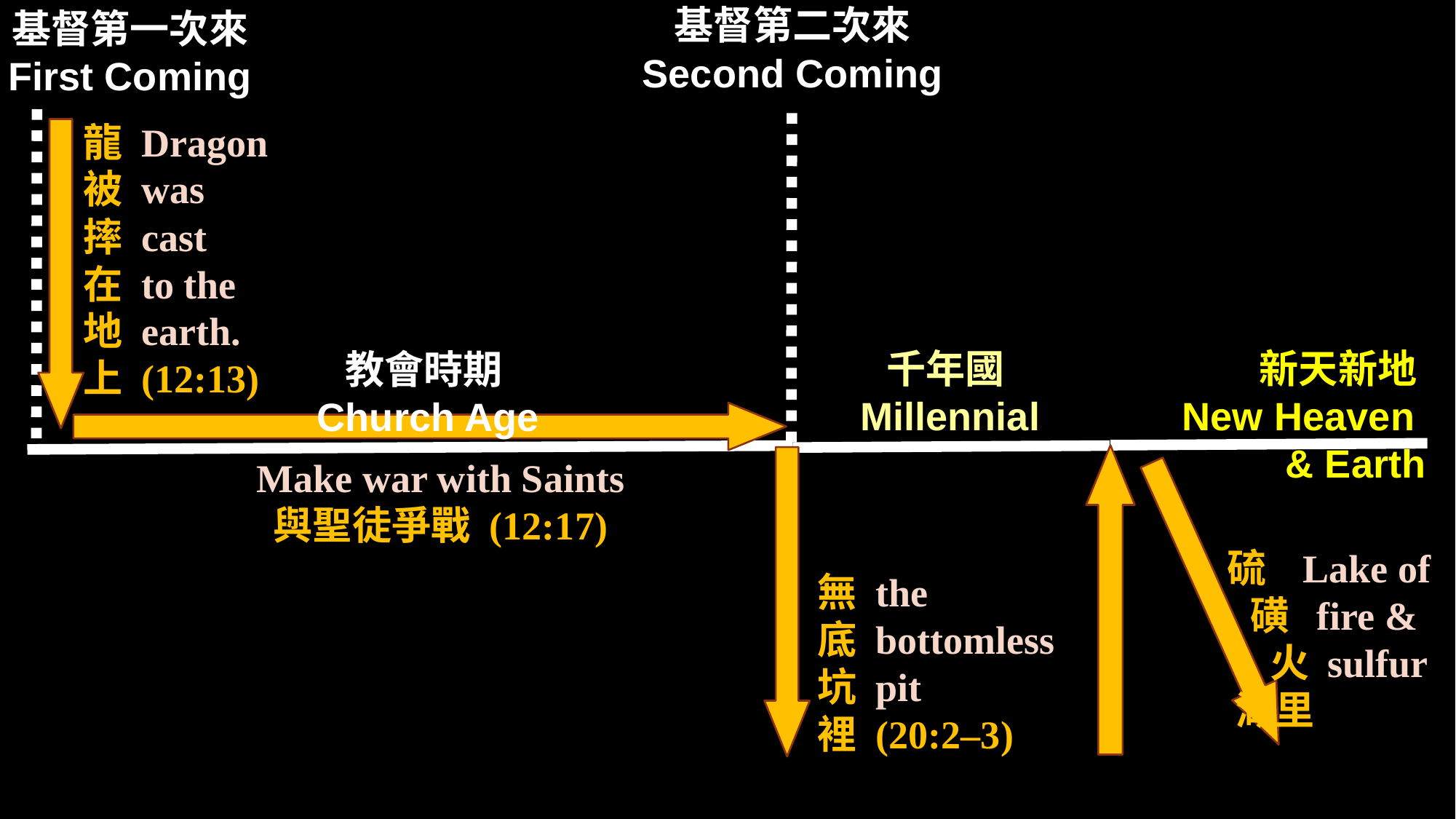

基督第二次來
Second Coming
基督第一次來
First Coming

龍 Dragon
被 was
摔 cast
在 to the
地 earth.
上 (12:13)

千年國
Millennial
新天新地
New Heaven
& Earth
教會時期
Church Age

    硫   Lake of
      磺  fire &
        火 sulfur
     湖里

Make war with Saints
與聖徒爭戰 (12:17)

無 the
底 bottomless
坑 pit
裡 (20:2–3)